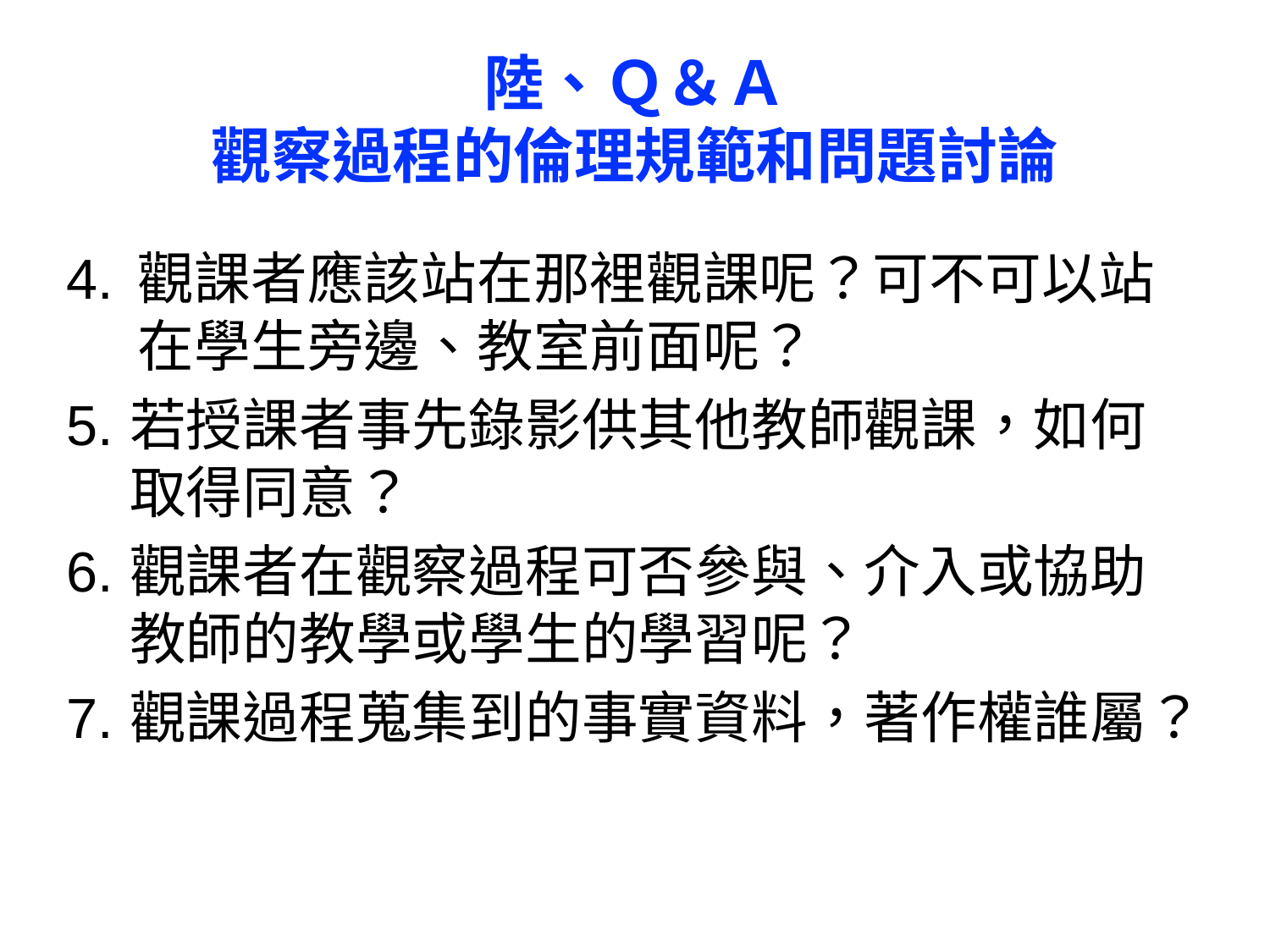

# 陸、Ｑ＆Ａ 觀察過程的倫理規範和問題討論
觀課者應該站在那裡觀課呢？可不可以站在學生旁邊、教室前面呢？
若授課者事先錄影供其他教師觀課，如何取得同意？
觀課者在觀察過程可否參與、介入或協助教師的教學或學生的學習呢？
觀課過程蒐集到的事實資料，著作權誰屬？